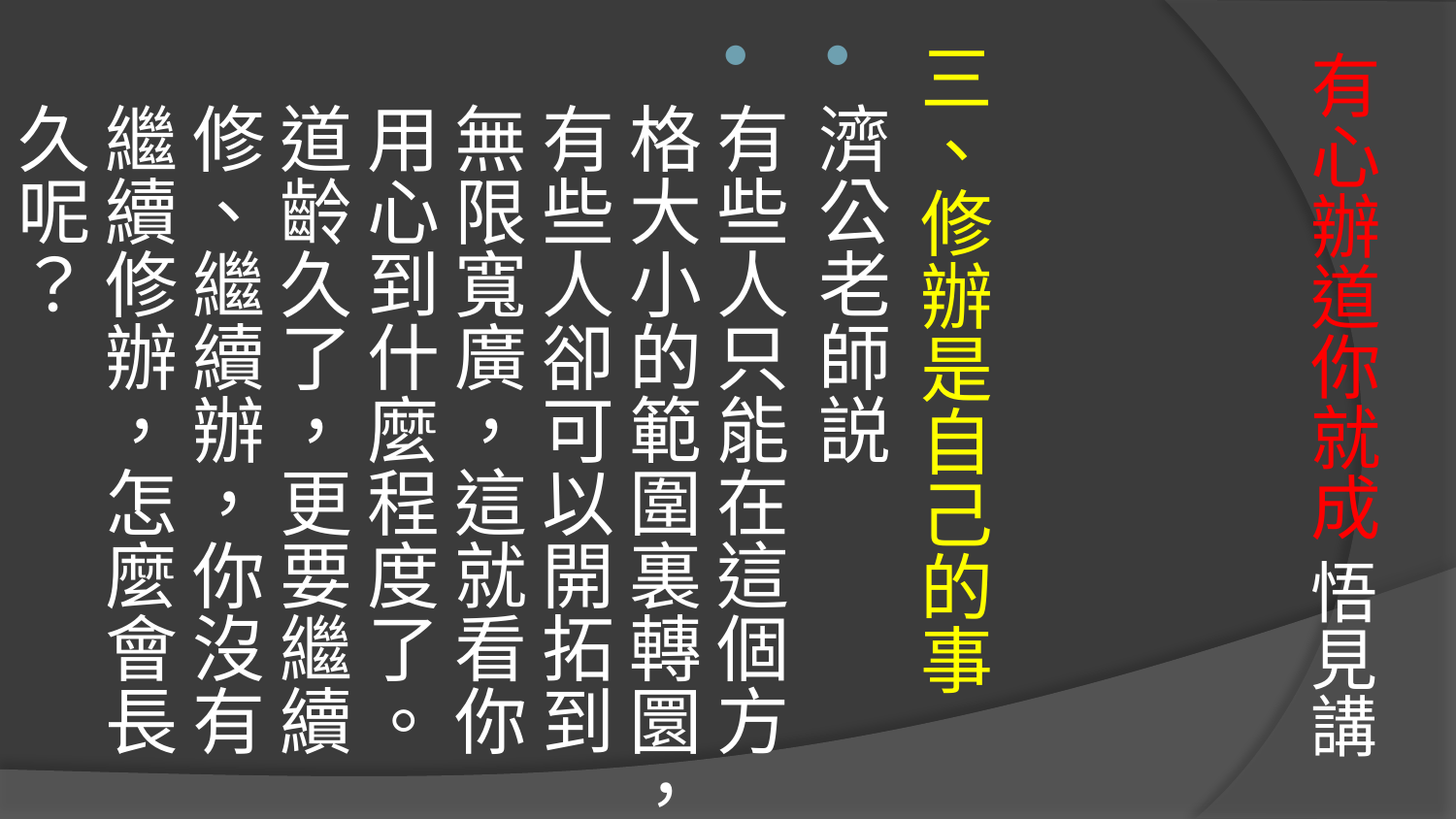

三、修辦是自己的事
濟公老師説
有些人只能在這個方格大小的範圍裏轉圜，有些人卻可以開拓到無限寬廣，這就看你用心到什麼程度了。道齡久了，更要繼續修、繼續辦，你沒有繼續修辦，怎麼會長久呢？
# 有心辦道你就成 悟見講